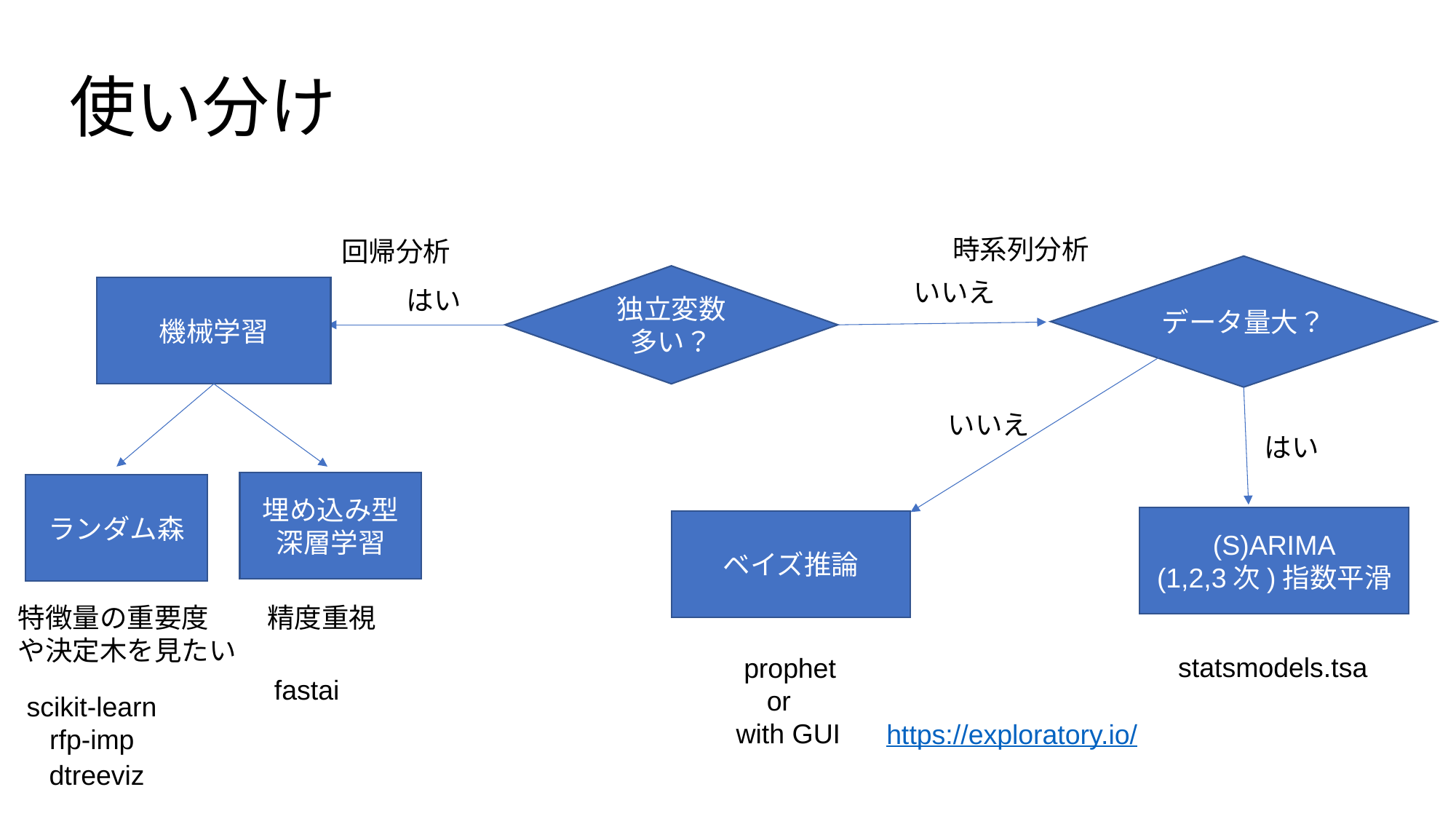

# 使い分け
時系列分析
回帰分析
データ量大？
独立変数
多い？
いいえ
機械学習
はい
いいえ
はい
埋め込み型
深層学習
ランダム森
(S)ARIMA
(1,2,3次)指数平滑
ベイズ推論
特徴量の重要度
や決定木を見たい
精度重視
 statsmodels.tsa
 prophet
    or
with GUI
 fastai
scikit-learn
   rfp-imp

https://exploratory.io/
dtreeviz